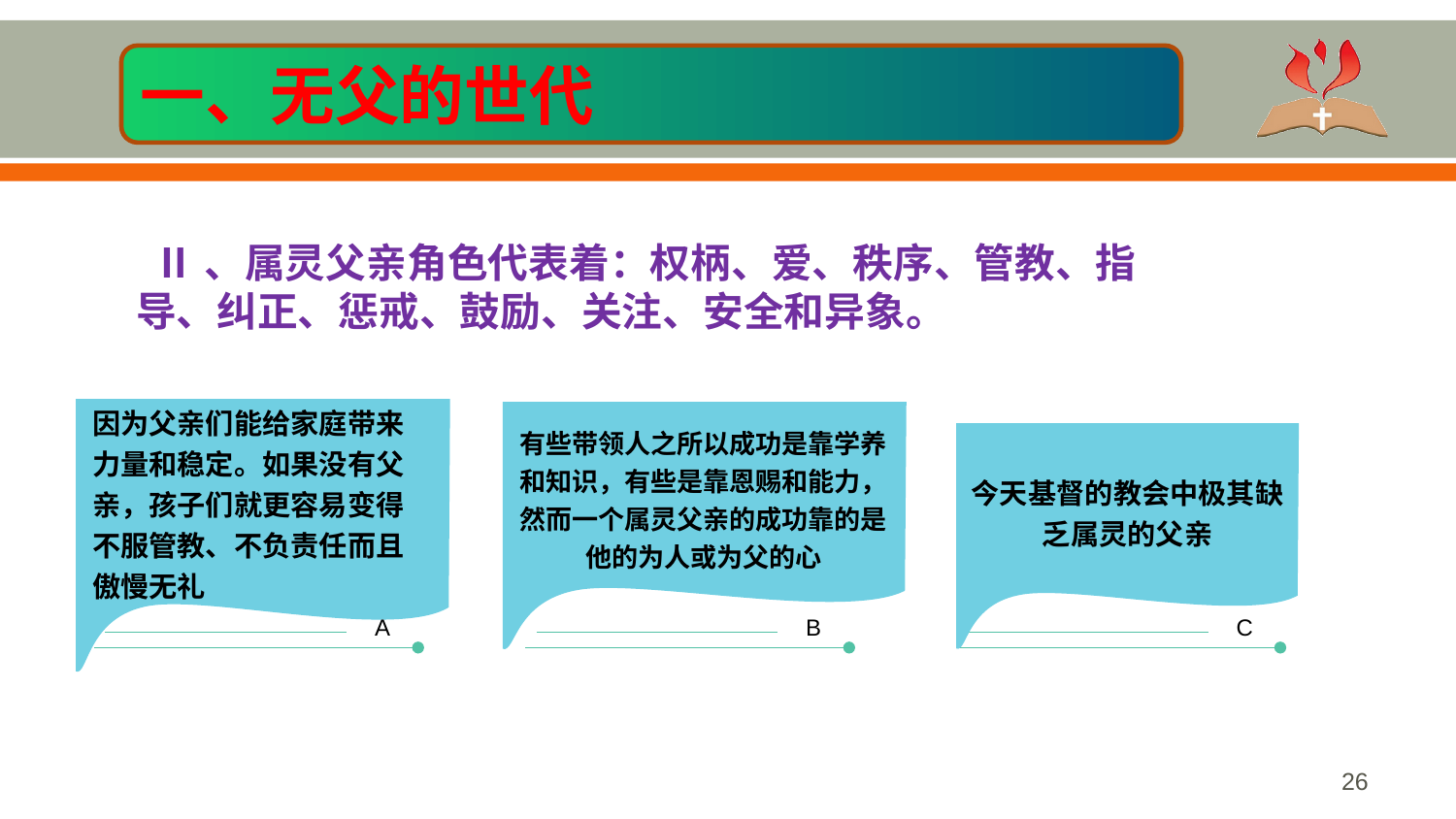

一、无父的世代
  Ⅱ、属灵父亲角色代表着：权柄、爱、秩序、管教、指导、纠正、惩戒、鼓励、关注、安全和异象。

因为父亲们能给家庭带来力量和稳定。如果没有父亲，孩子们就更容易变得不服管教、不负责任而且傲慢无礼
有些带领人之所以成功是靠学养和知识，有些是靠恩赐和能力，然而一个属灵父亲的成功靠的是他的为人或为父的心

今天基督的教会中极其缺乏属灵的父亲
A
B
C
26